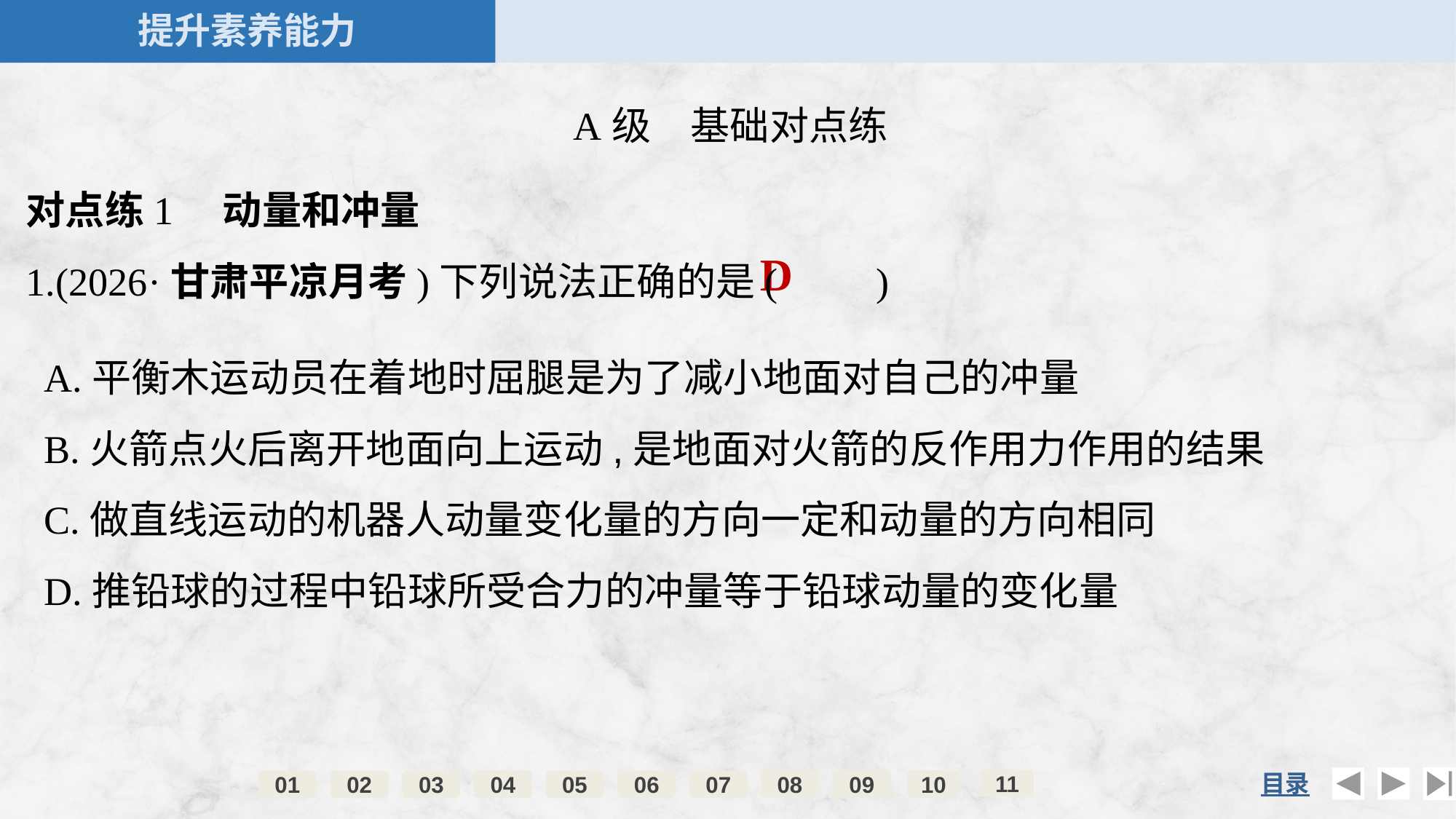

A级　基础对点练
对点练1　动量和冲量
1.(2026·甘肃平凉月考)下列说法正确的是(　　)
D
A.平衡木运动员在着地时屈腿是为了减小地面对自己的冲量
B.火箭点火后离开地面向上运动,是地面对火箭的反作用力作用的结果
C.做直线运动的机器人动量变化量的方向一定和动量的方向相同
D.推铅球的过程中铅球所受合力的冲量等于铅球动量的变化量